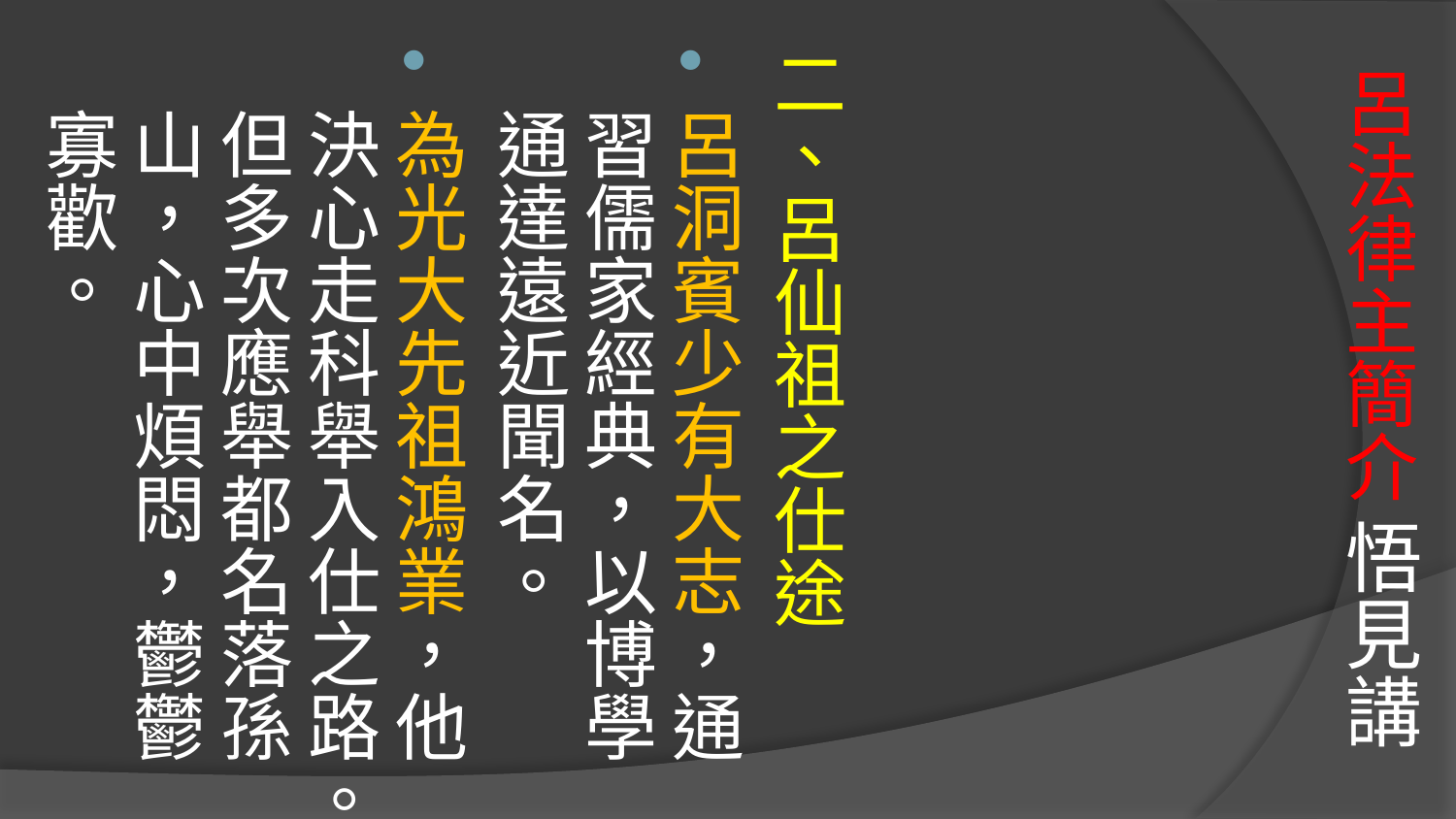

# 呂法律主簡介 悟見講
二、呂仙祖之仕途
呂洞賓少有大志，通習儒家經典，以博學通達遠近聞名。
為光大先祖鴻業，他決心走科舉入仕之路。但多次應舉都名落孫山，心中煩悶，鬱鬱寡歡。